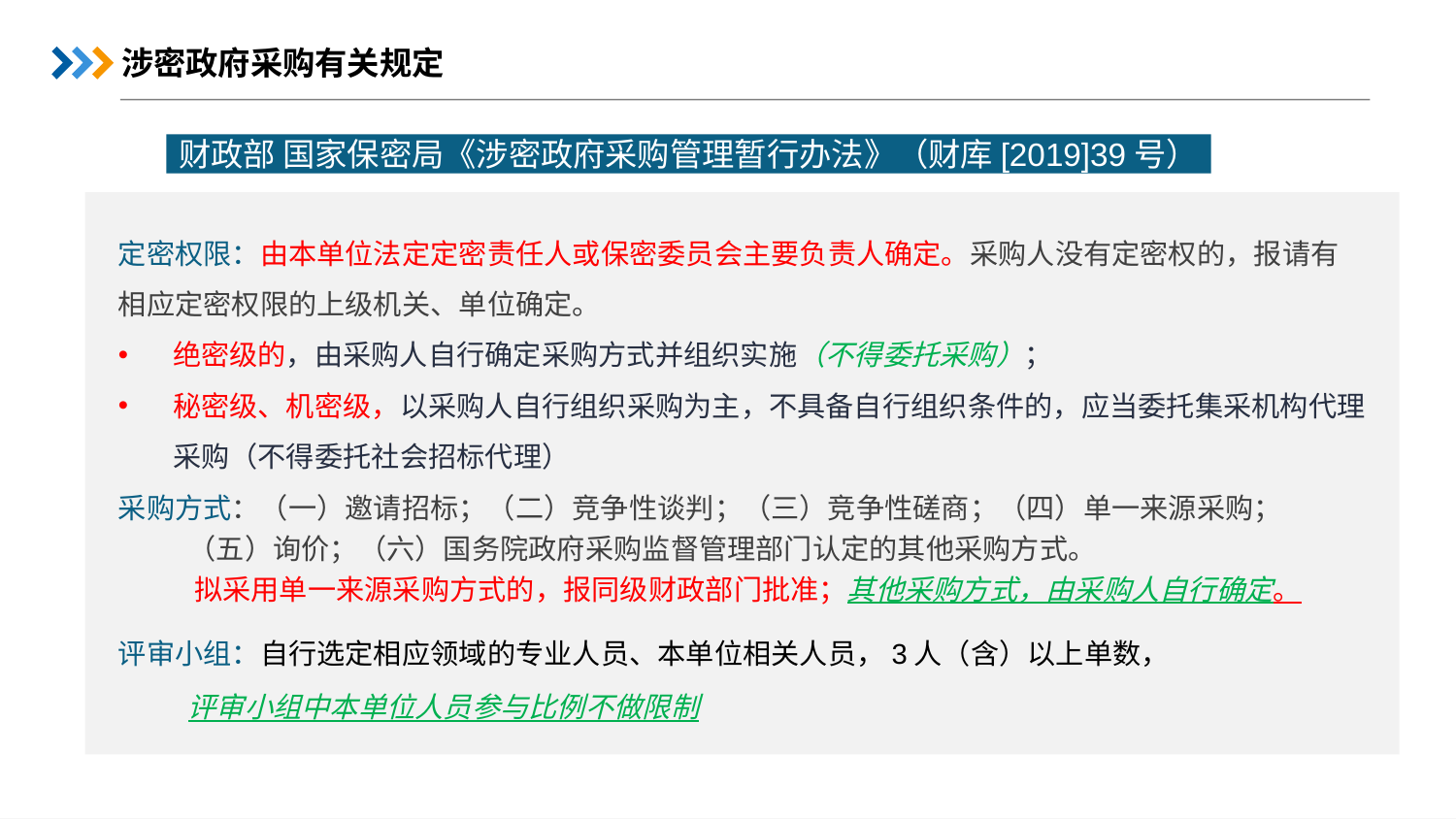

涉密政府采购有关规定

财政部 国家保密局《涉密政府采购管理暂行办法》（财库[2019]39号）

定密权限：由本单位法定定密责任人或保密委员会主要负责人确定。采购人没有定密权的，报请有相应定密权限的上级机关、单位确定。
绝密级的，由采购人自行确定采购方式并组织实施（不得委托采购）；
秘密级、机密级，以采购人自行组织采购为主，不具备自行组织条件的，应当委托集采机构代理采购（不得委托社会招标代理）
采购方式：（一）邀请招标；（二）竞争性谈判；（三）竞争性磋商；（四）单一来源采购；
          （五）询价；（六）国务院政府采购监督管理部门认定的其他采购方式。
           拟采用单一来源采购方式的，报同级财政部门批准；其他采购方式，由采购人自行确定。
评审小组：自行选定相应领域的专业人员、本单位相关人员，3人（含）以上单数，
          评审小组中本单位人员参与比例不做限制